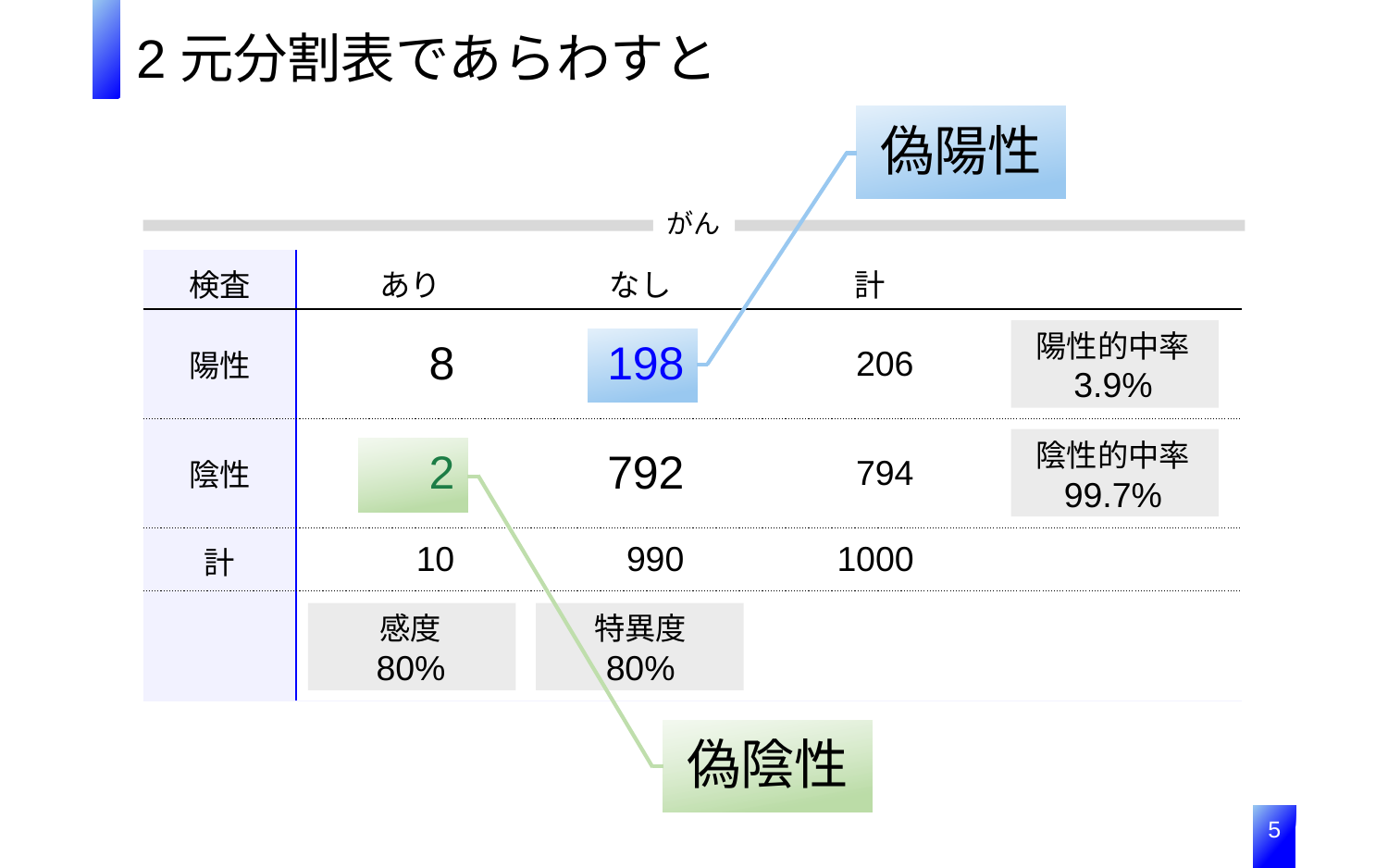

2元分割表であらわすと

偽陽性
がん

| 検査 | あり | なし | 計 |  |
| --- | --- | --- | --- | --- |
| 陽性 | 8 | 198 | 206 | 陽性的中率 3.9% |
| 陰性 | 2 | 792 | 794 | 陰性的中率 99.7% |
| 計 | 10 | 990 | 1000 |  |
|  | 感度 80% | 特異度 80% |  |  |

偽陰性